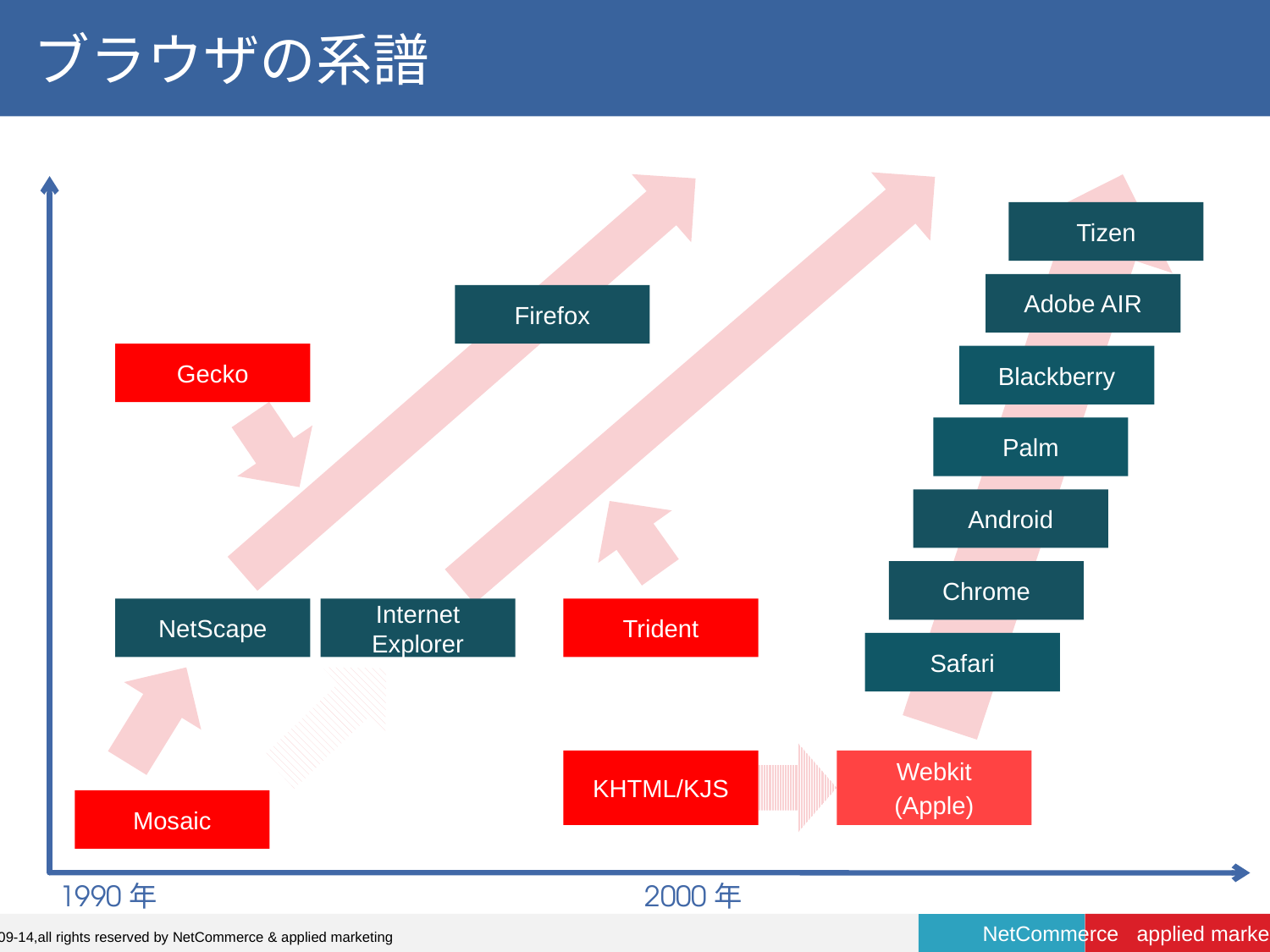

# ブラウザの系譜
Tizen
Adobe AIR
Blackberry

Palm
Android
Chrome
Firefox

Gecko

Trident
NetScape

Internet Explorer

Safari

Webkit
(Apple)
KHTML/KJS
Mosaic
1990年
2000年